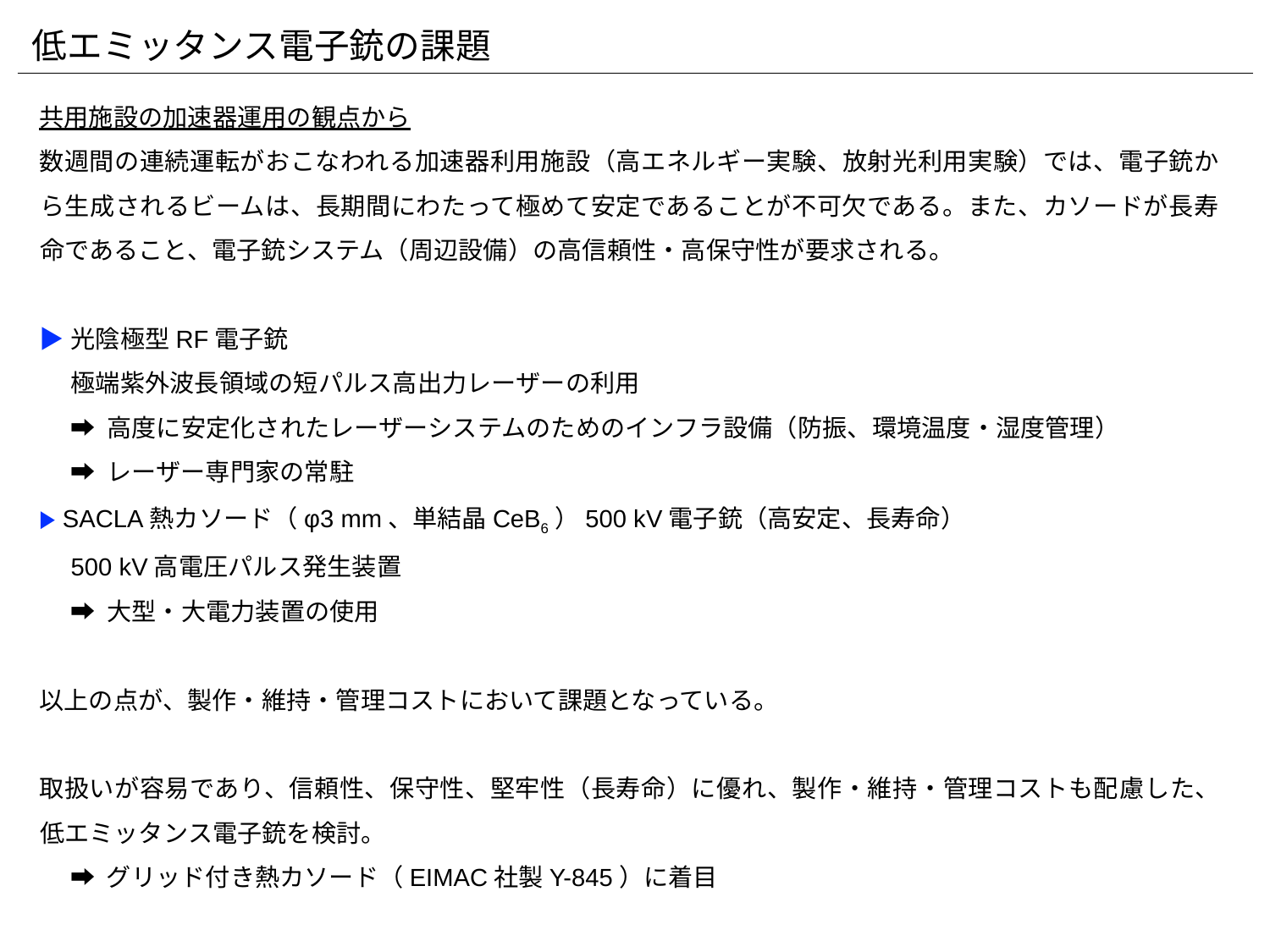

低エミッタンス電子銃の課題
共用施設の加速器運用の観点から
数週間の連続運転がおこなわれる加速器利用施設（高エネルギー実験、放射光利用実験）では、電子銃から生成されるビームは、長期間にわたって極めて安定であることが不可欠である。また、カソードが長寿命であること、電子銃システム（周辺設備）の高信頼性・高保守性が要求される。

▶︎	光陰極型RF電子銃
	極端紫外波長領域の短パルス高出力レーザーの利用
	➡︎ 高度に安定化されたレーザーシステムのためのインフラ設備（防振、環境温度・湿度管理）
	➡︎ レーザー専門家の常駐
▶︎ SACLA熱カソード（φ3 mm、単結晶CeB6）500 kV電子銃（高安定、長寿命）
	500 kV高電圧パルス発生装置
	➡︎ 大型・大電力装置の使用

以上の点が、製作・維持・管理コストにおいて課題となっている。

取扱いが容易であり、信頼性、保守性、堅牢性（長寿命）に優れ、製作・維持・管理コストも配慮した、低エミッタンス電子銃を検討。
	➡︎ グリッド付き熱カソード（EIMAC社製Y-845）に着目